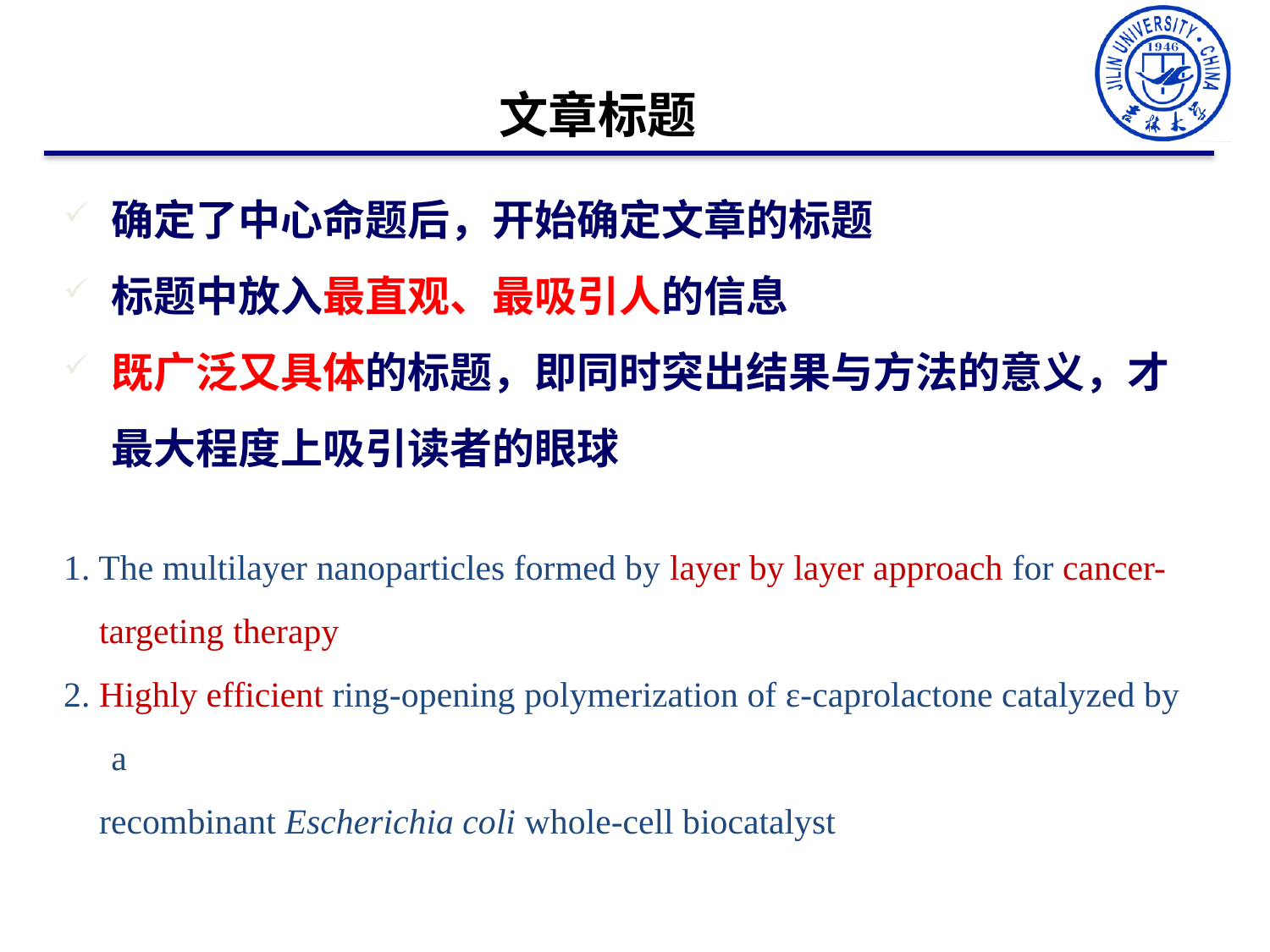

文章标题
确定了中心命题后，开始确定文章的标题
标题中放入最直观、最吸引人的信息
既广泛又具体的标题，即同时突出结果与方法的意义，才最大程度上吸引读者的眼球

1. The multilayer nanoparticles formed by layer by layer approach for cancer-
    targeting therapy
2. Highly efficient ring-opening polymerization of ε-caprolactone catalyzed by a
    recombinant Escherichia coli whole-cell biocatalyst